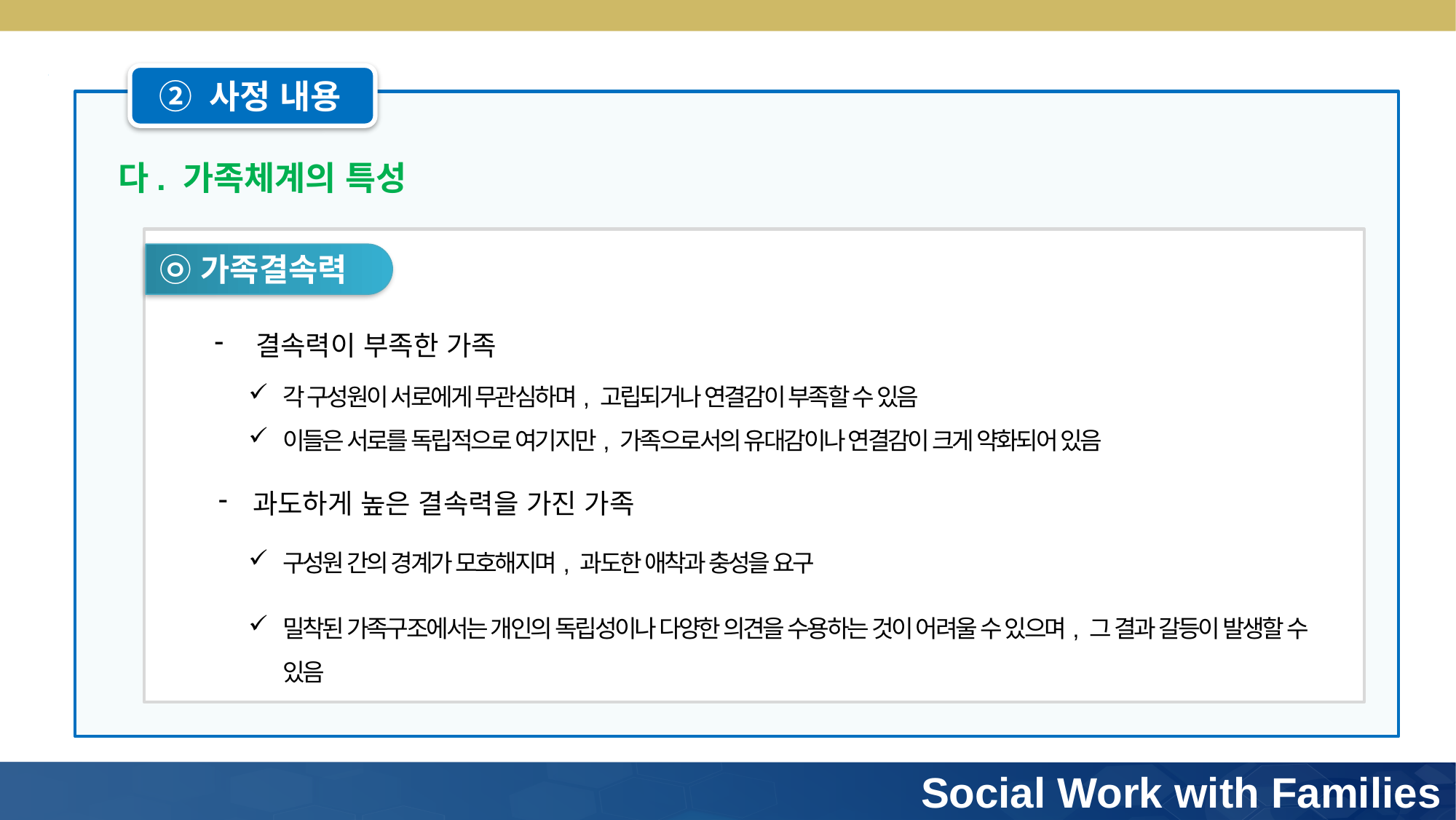

② 사정 내용

다. 가족체계의 특성

㉧ 가족결속력
결속력이 부족한 가족
각 구성원이 서로에게 무관심하며, 고립되거나 연결감이 부족할 수 있음
이들은 서로를 독립적으로 여기지만, 가족으로서의 유대감이나 연결감이 크게 약화되어 있음
과도하게 높은 결속력을 가진 가족
구성원 간의 경계가 모호해지며, 과도한 애착과 충성을 요구

밀착된 가족구조에서는 개인의 독립성이나 다양한 의견을 수용하는 것이 어려울 수 있으며, 그 결과 갈등이 발생할 수 있음